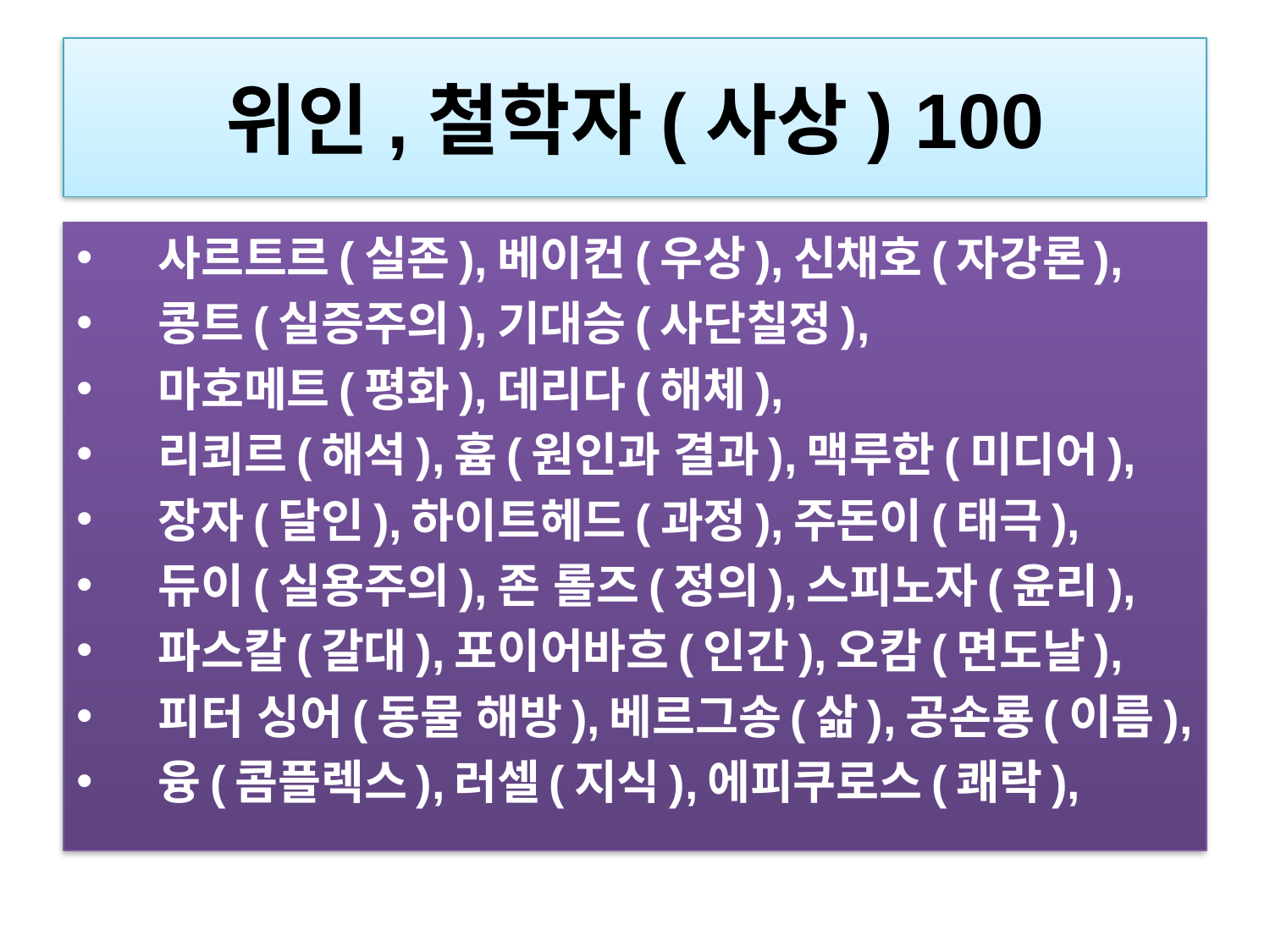

# 위인,철학자(사상) 100
  사르트르(실존),베이컨(우상),신채호(자강론),
  콩트(실증주의),기대승(사단칠정),
  마호메트(평화),데리다(해체),
  리쾨르(해석),흄(원인과 결과),맥루한(미디어),
  장자(달인),하이트헤드(과정),주돈이(태극),
  듀이(실용주의),존 롤즈(정의),스피노자(윤리),
  파스칼(갈대),포이어바흐(인간),오캄(면도날),
  피터 싱어(동물 해방),베르그송(삶),공손룡(이름),
  융(콤플렉스),러셀(지식),에피쿠로스(쾌락),